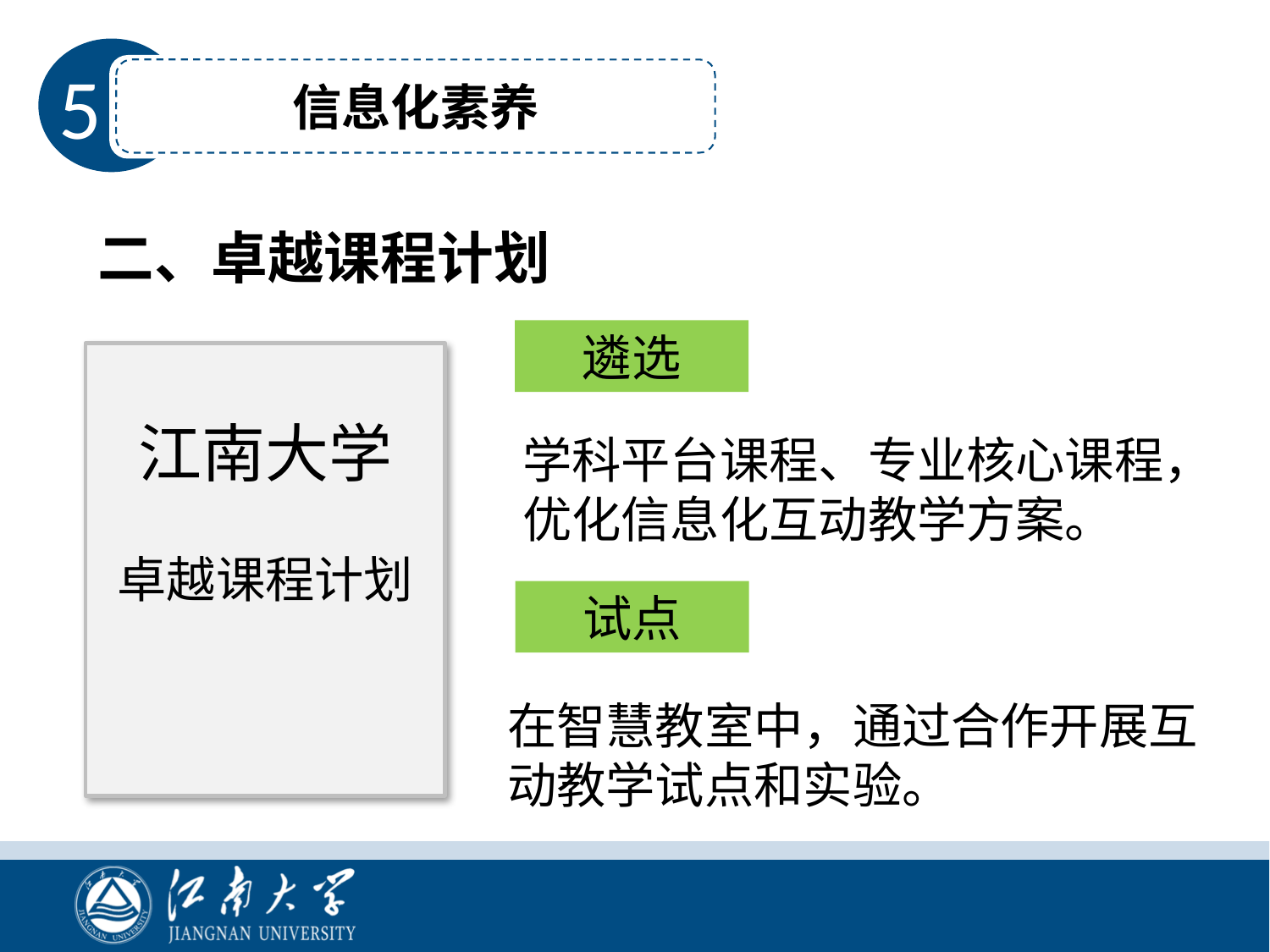

信息化素养

5
二、卓越课程计划
遴选
江南大学

卓越课程计划

学科平台课程、专业核心课程，优化信息化互动教学方案。
试点
在智慧教室中，通过合作开展互动教学试点和实验。